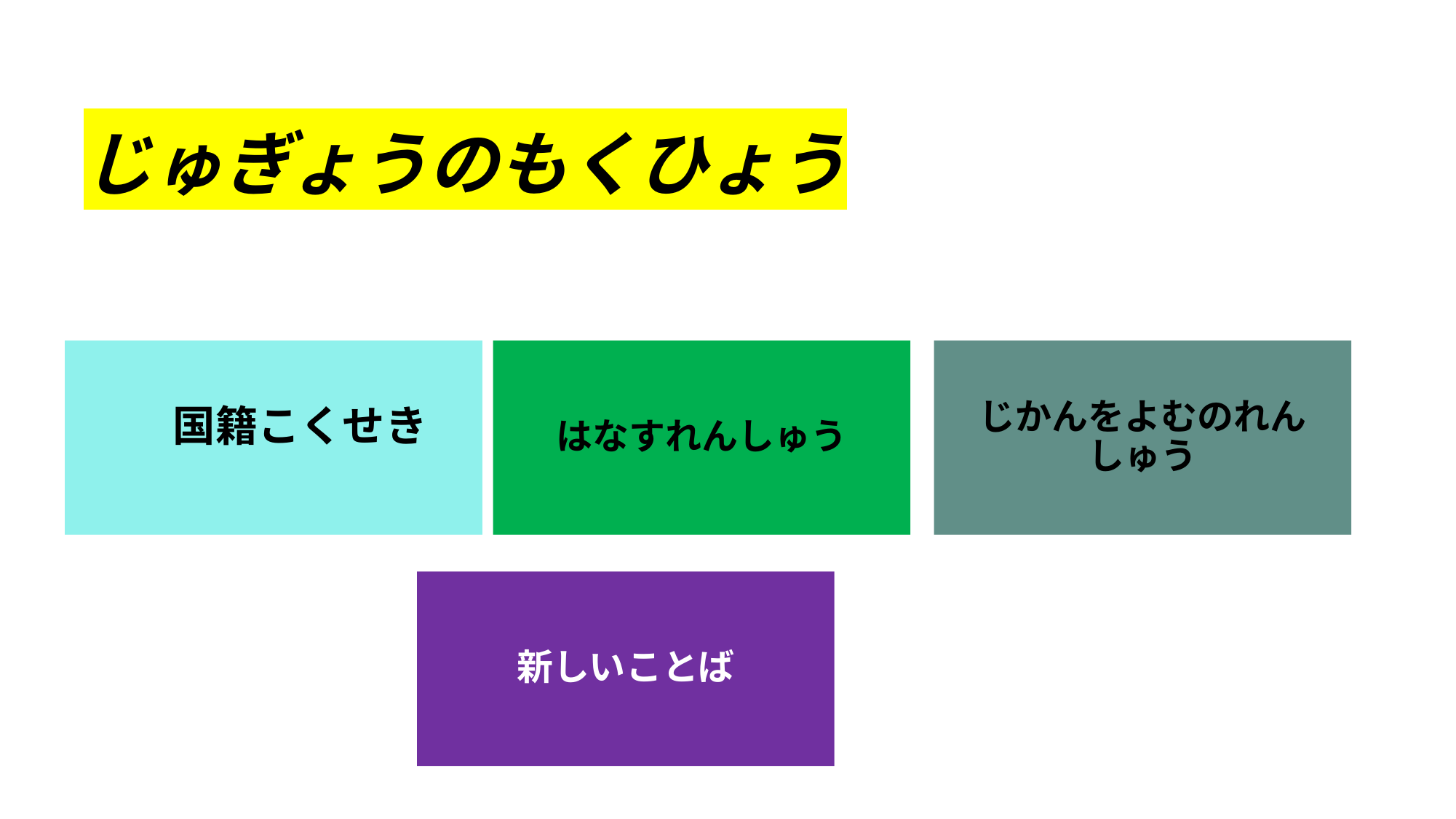

# じゅぎょうのもくひょう

はなすれんしゅう

じかんをよむのれんしゅう
国籍こくせき
新しいことば